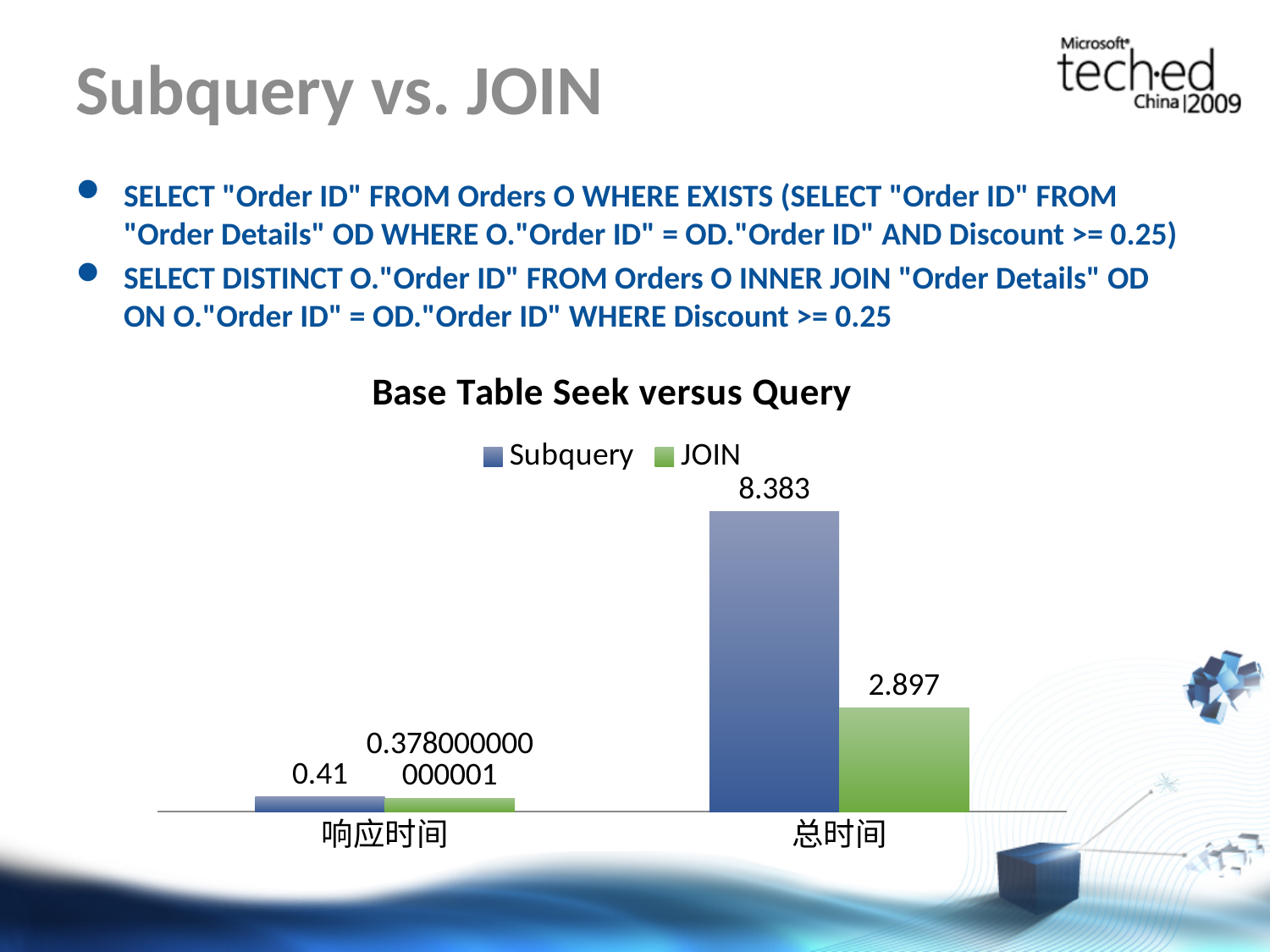

# Subquery vs. JOIN
SELECT "Order ID" FROM Orders O WHERE EXISTS (SELECT "Order ID" FROM "Order Details" OD WHERE O."Order ID" = OD."Order ID" AND Discount >= 0.25)
SELECT DISTINCT O."Order ID" FROM Orders O INNER JOIN "Order Details" OD ON O."Order ID" = OD."Order ID" WHERE Discount >= 0.25

### Chart: Base Table Seek versus Query

| Category | Subquery | JOIN |
|---|---|---|
| 响应时间 | 0.4100000000000003 | 0.3780000000000008 |
| 总时间 | 8.383000000000003 | 2.8969999999999967 |